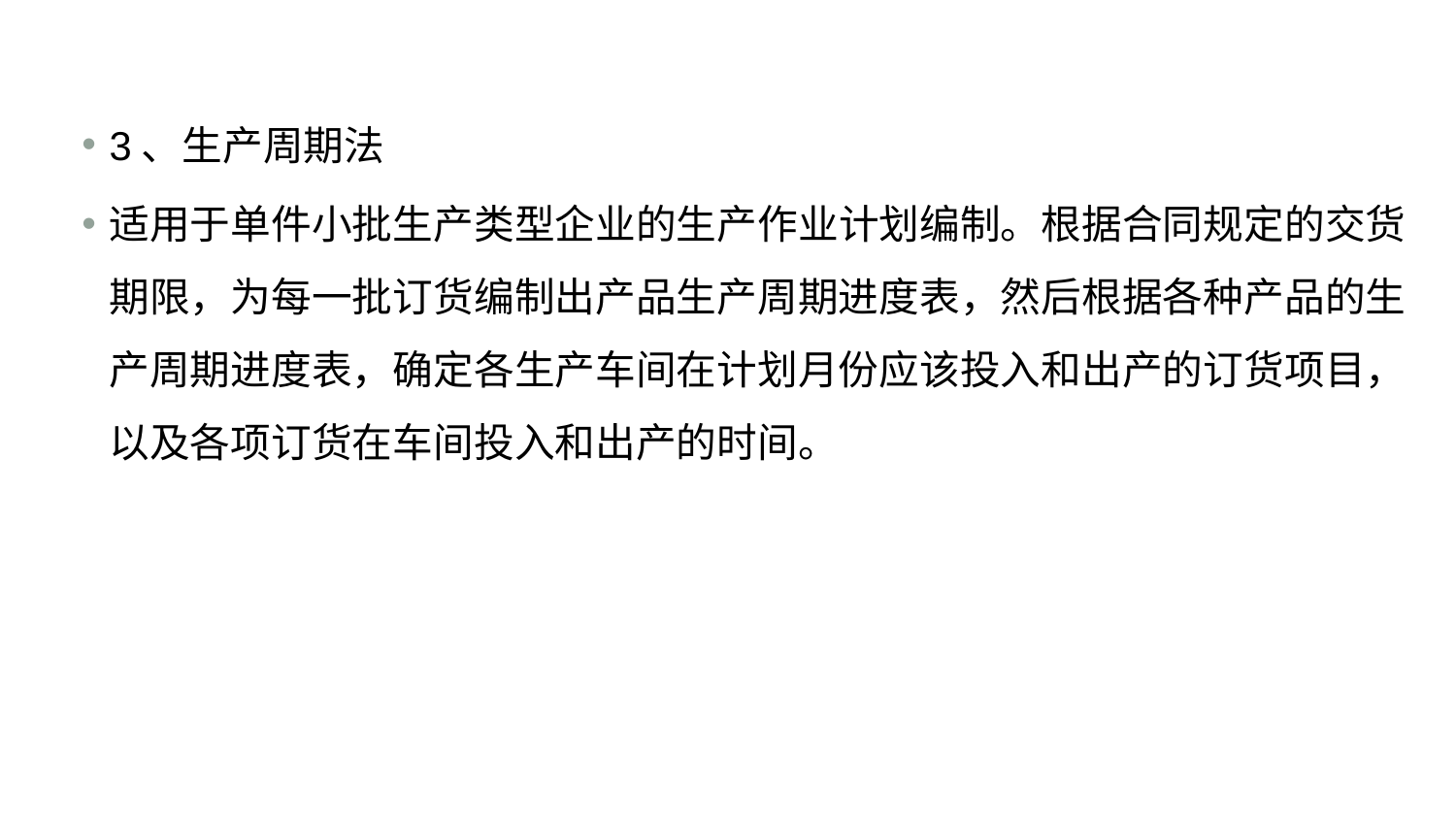

#
3、生产周期法
适用于单件小批生产类型企业的生产作业计划编制。根据合同规定的交货期限，为每一批订货编制出产品生产周期进度表，然后根据各种产品的生产周期进度表，确定各生产车间在计划月份应该投入和出产的订货项目，以及各项订货在车间投入和出产的时间。